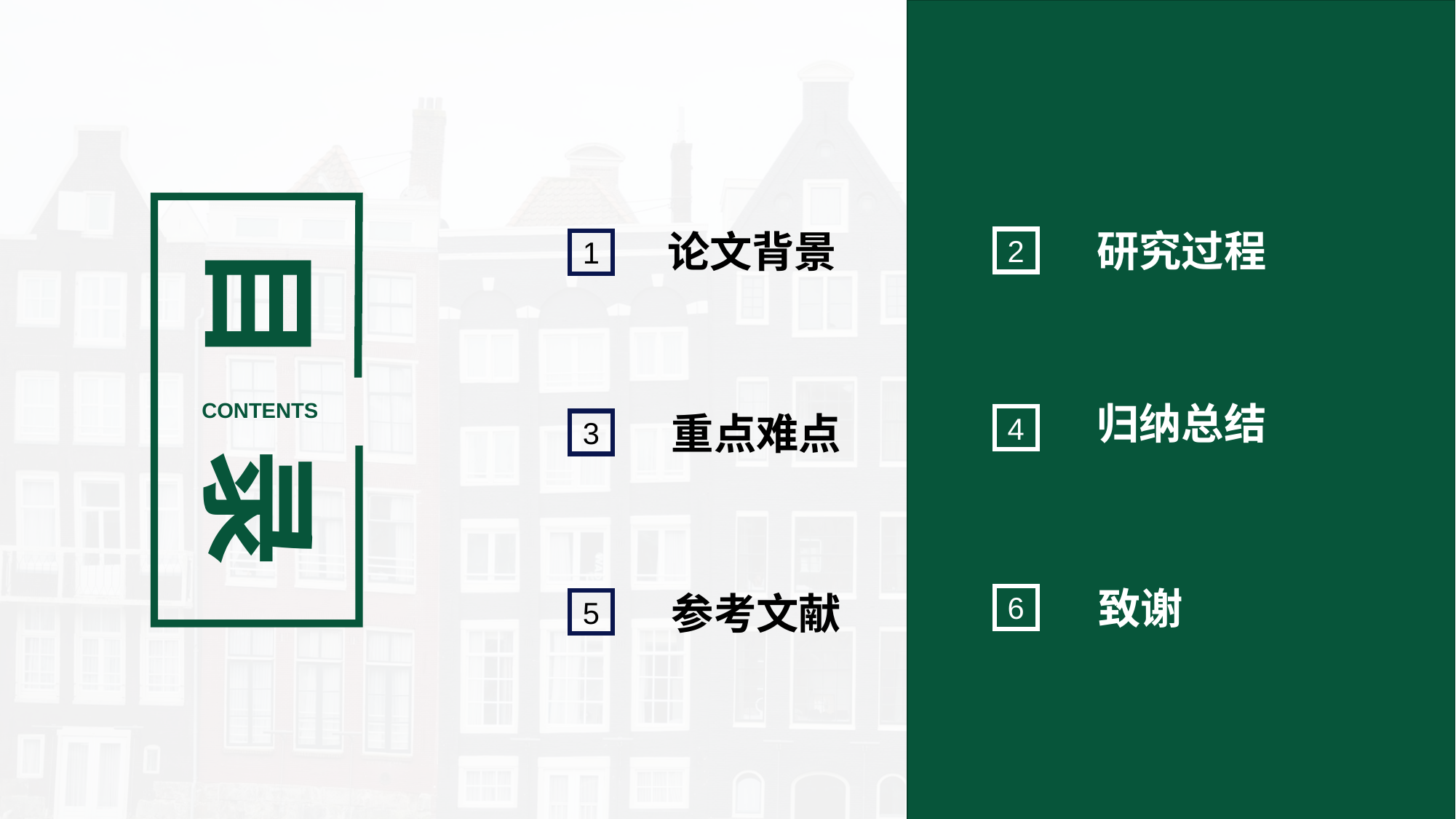

研究过程
论文背景
2
1
目   录
CONTENTS
归纳总结
重点难点
4
3
致谢
参考文献
6
5